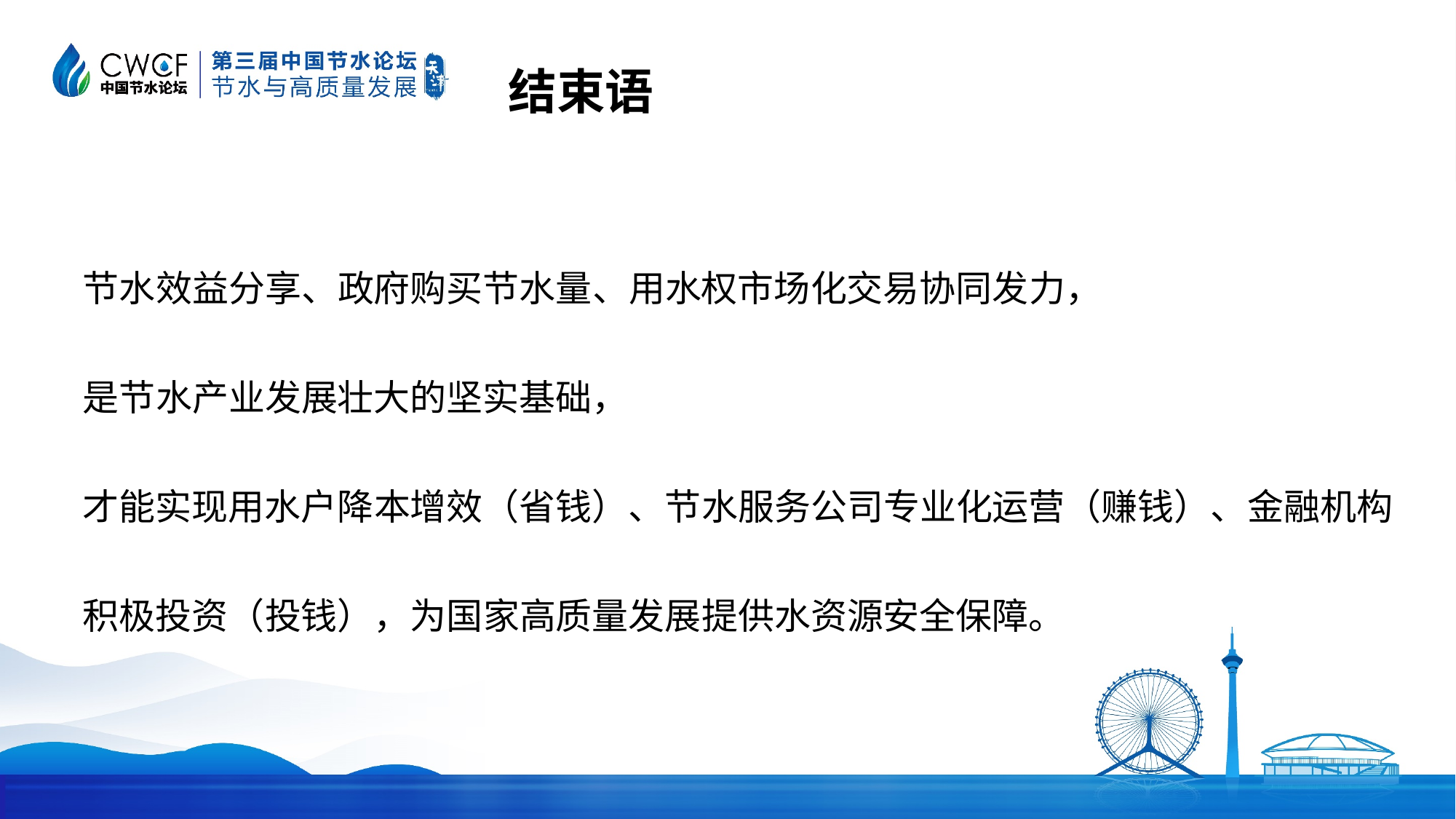

结束语
节水效益分享、政府购买节水量、用水权市场化交易协同发力，
是节水产业发展壮大的坚实基础，
才能实现用水户降本增效（省钱）、节水服务公司专业化运营（赚钱）、金融机构积极投资（投钱），为国家高质量发展提供水资源安全保障。